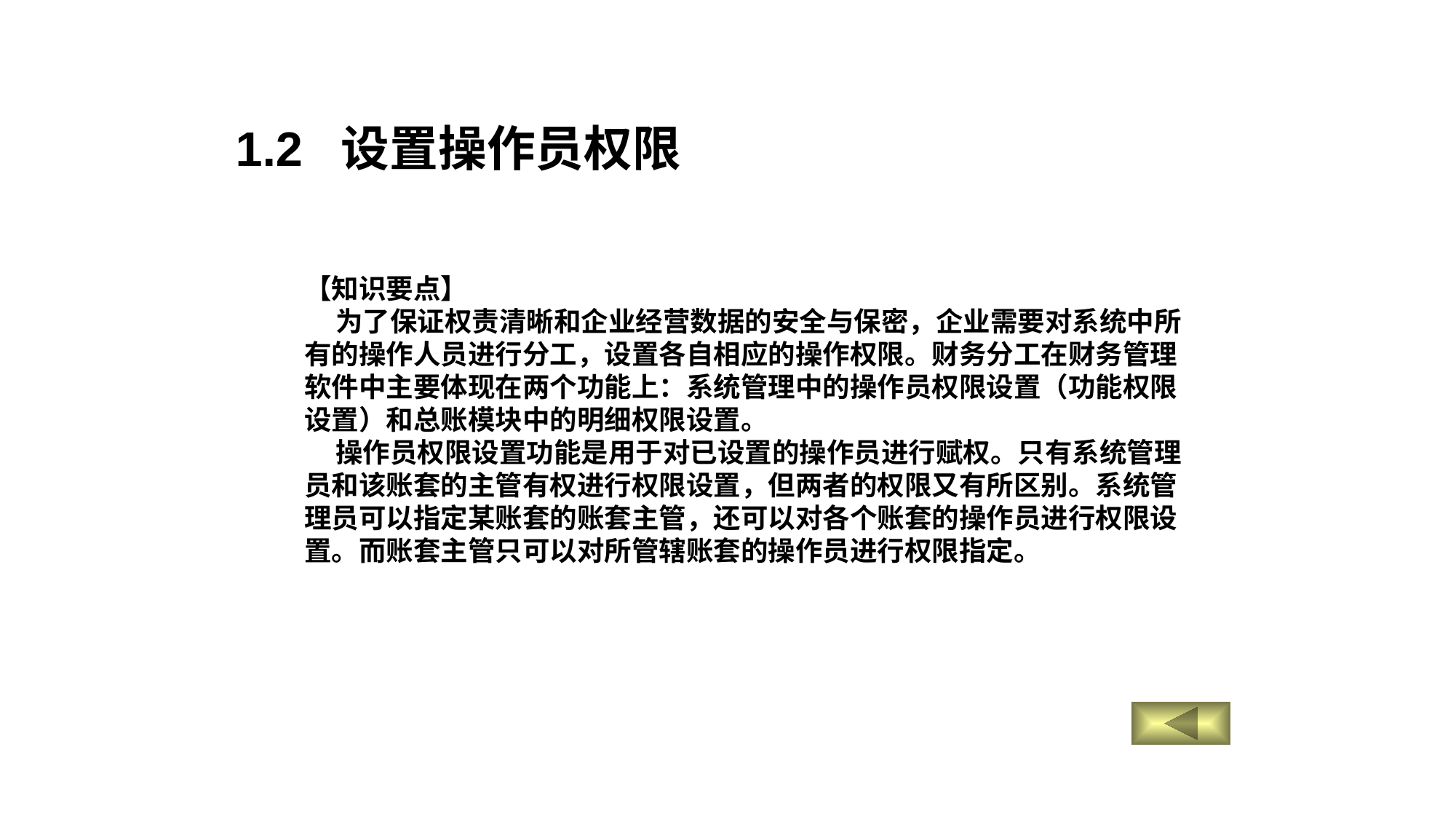

1.2  设置操作员权限
【知识要点】
    为了保证权责清晰和企业经营数据的安全与保密，企业需要对系统中所有的操作人员进行分工，设置各自相应的操作权限。财务分工在财务管理软件中主要体现在两个功能上：系统管理中的操作员权限设置（功能权限设置）和总账模块中的明细权限设置。
    操作员权限设置功能是用于对已设置的操作员进行赋权。只有系统管理员和该账套的主管有权进行权限设置，但两者的权限又有所区别。系统管理员可以指定某账套的账套主管，还可以对各个账套的操作员进行权限设置。而账套主管只可以对所管辖账套的操作员进行权限指定。